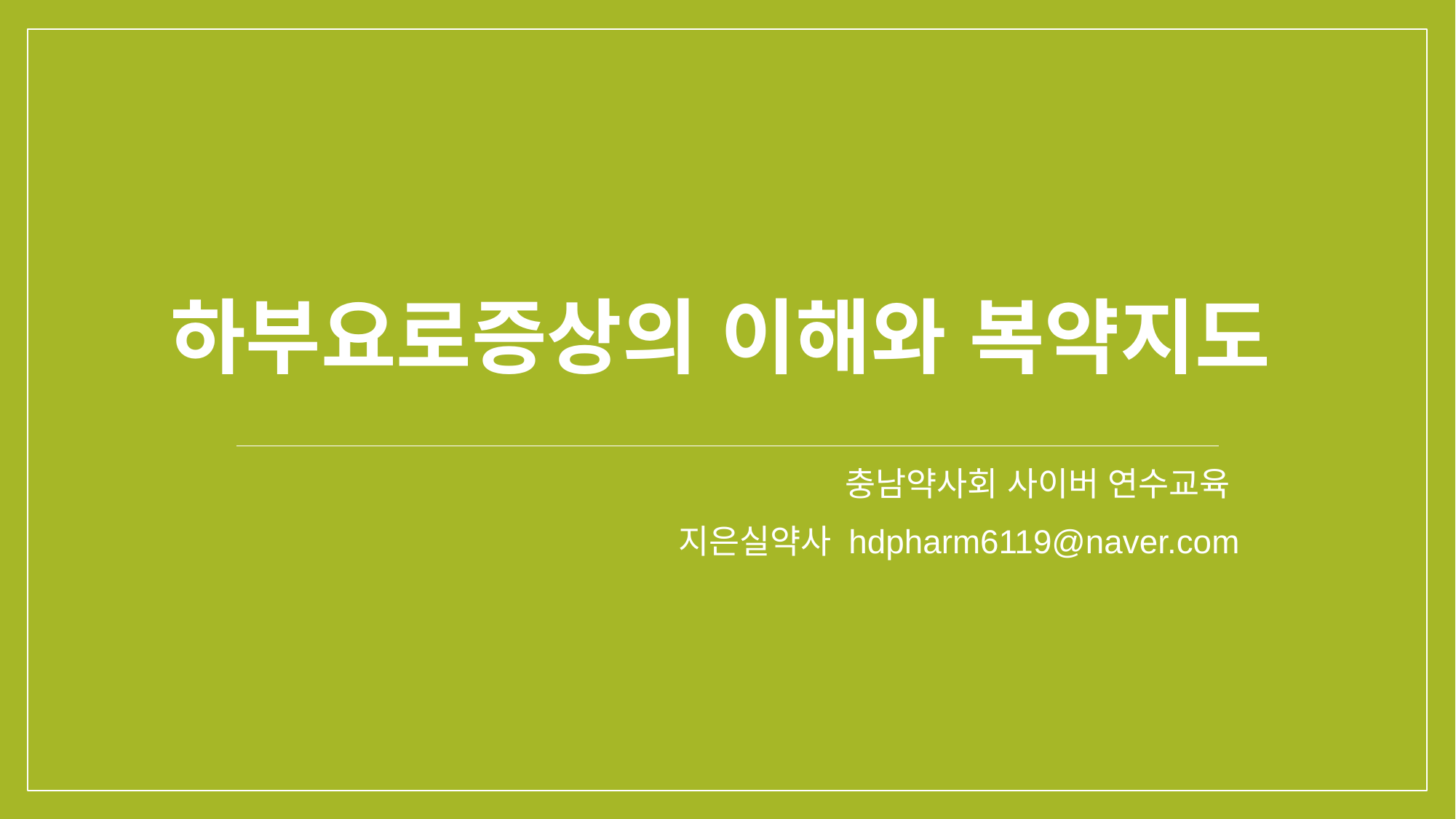

# 하부요로증상의 이해와 복약지도
충남약사회 사이버 연수교육
지은실약사 hdpharm6119@naver.com